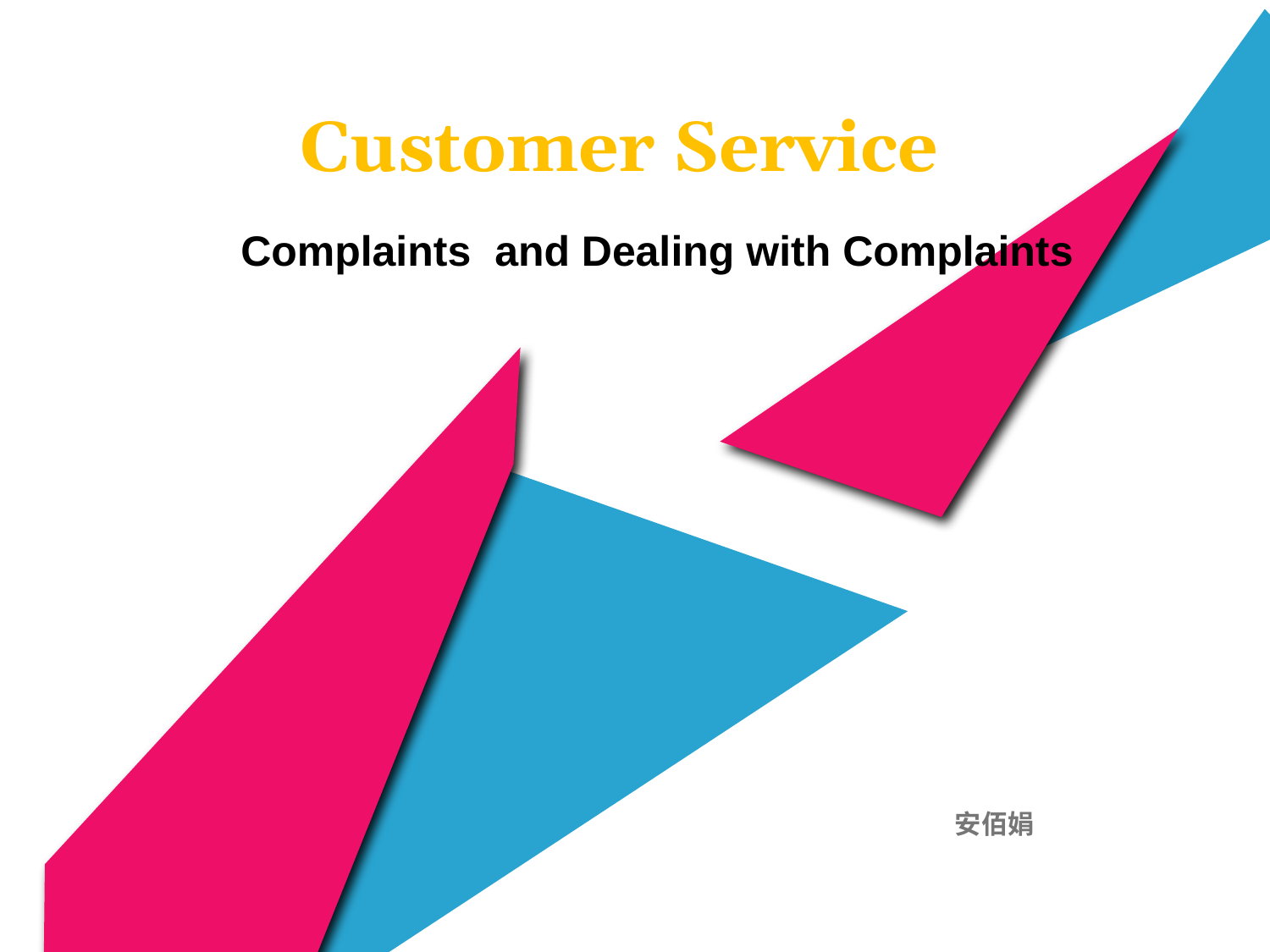

Customer Service

# Complaints  and Dealing with Complaints

  安佰娟